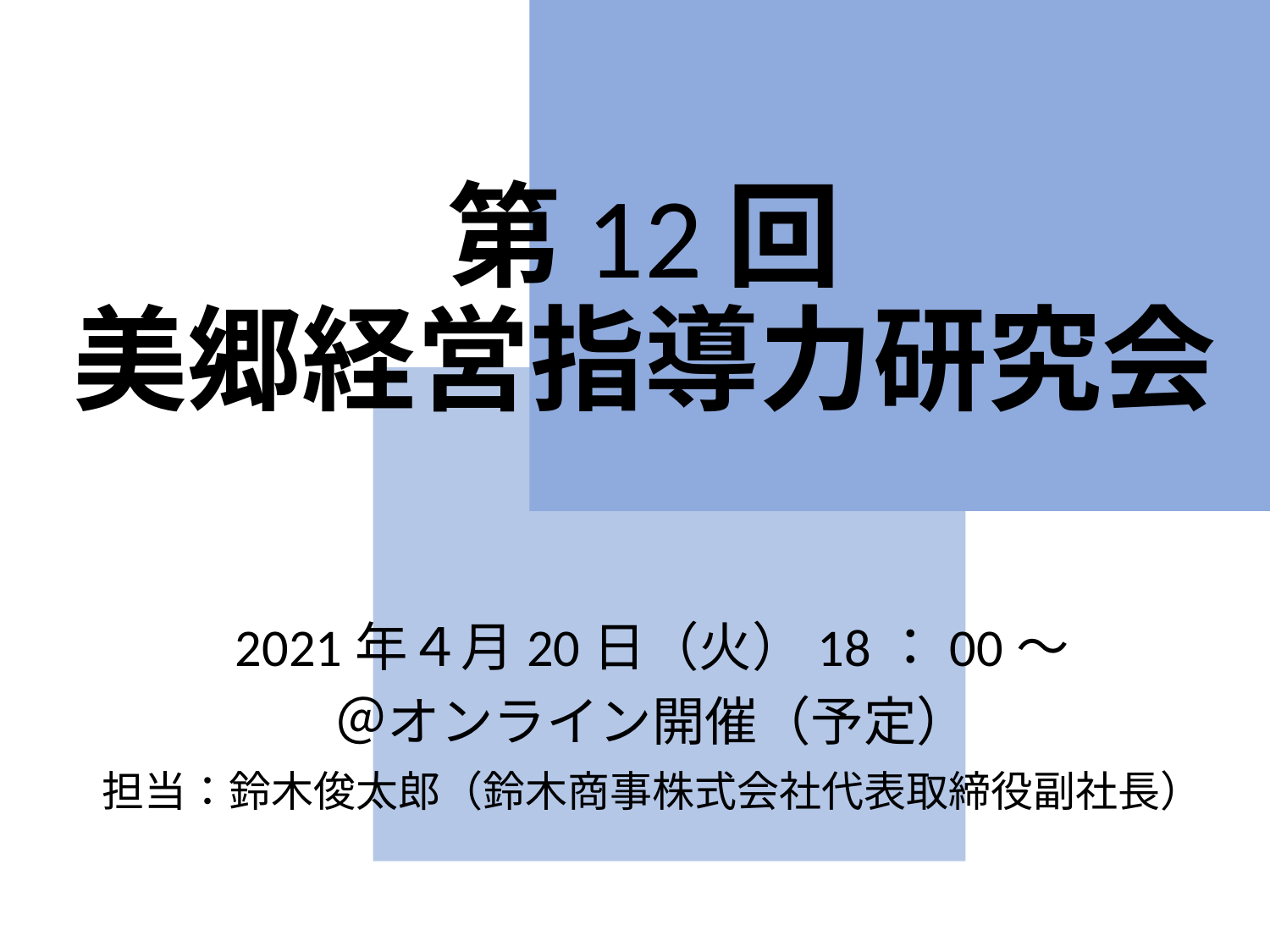

# 第12回 美郷経営指導力研究会

2021年４月20日（火）18：00～
＠オンライン開催（予定）
担当：鈴木俊太郎（鈴木商事株式会社代表取締役副社長）